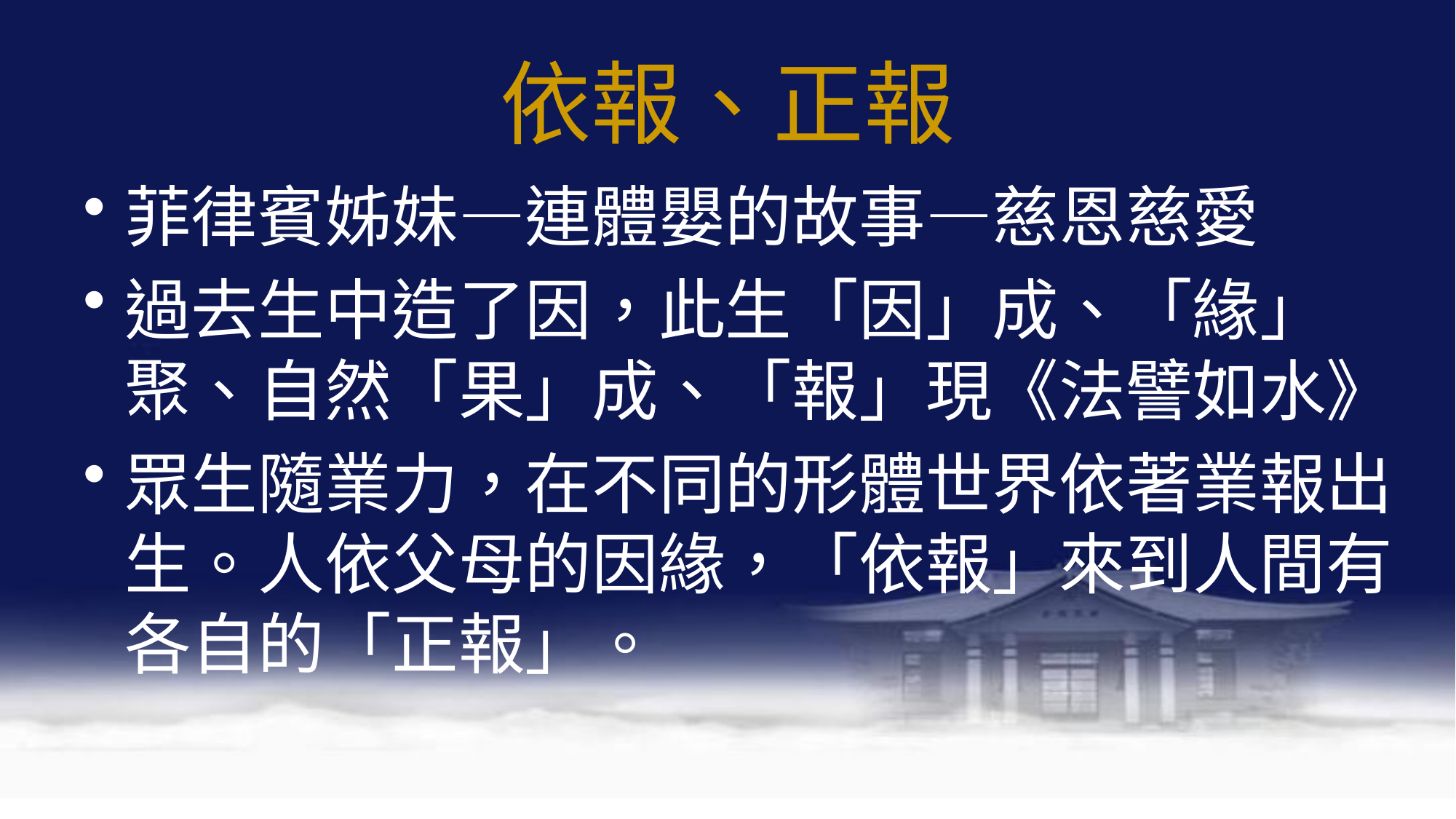

# 依報、正報
菲律賓姊妹—連體嬰的故事—慈恩慈愛
過去生中造了因，此生「因」成、「緣」聚、自然「果」成、「報」現《法譬如水》
眾生隨業力，在不同的形體世界依著業報出生。人依父母的因緣，「依報」來到人間有各自的「正報」。